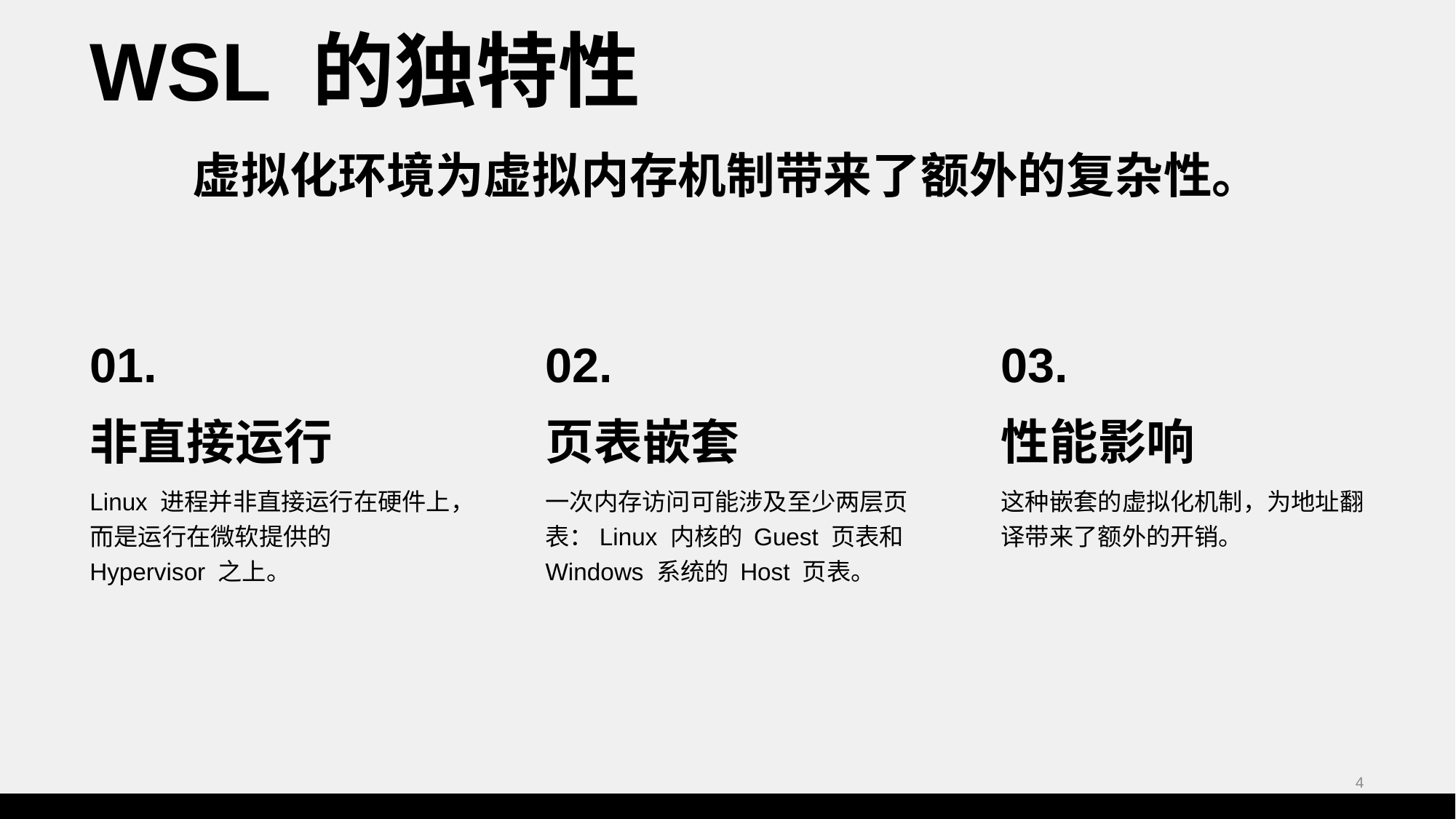

WSL 的独特性
虚拟化环境为虚拟内存机制带来了额外的复杂性。
01.
非直接运行
Linux 进程并非直接运行在硬件上，而是运行在微软提供的 Hypervisor 之上。
02.
页表嵌套
一次内存访问可能涉及至少两层页表：Linux 内核的 Guest 页表和 Windows 系统的 Host 页表。
03.
性能影响
这种嵌套的虚拟化机制，为地址翻译带来了额外的开销。

4